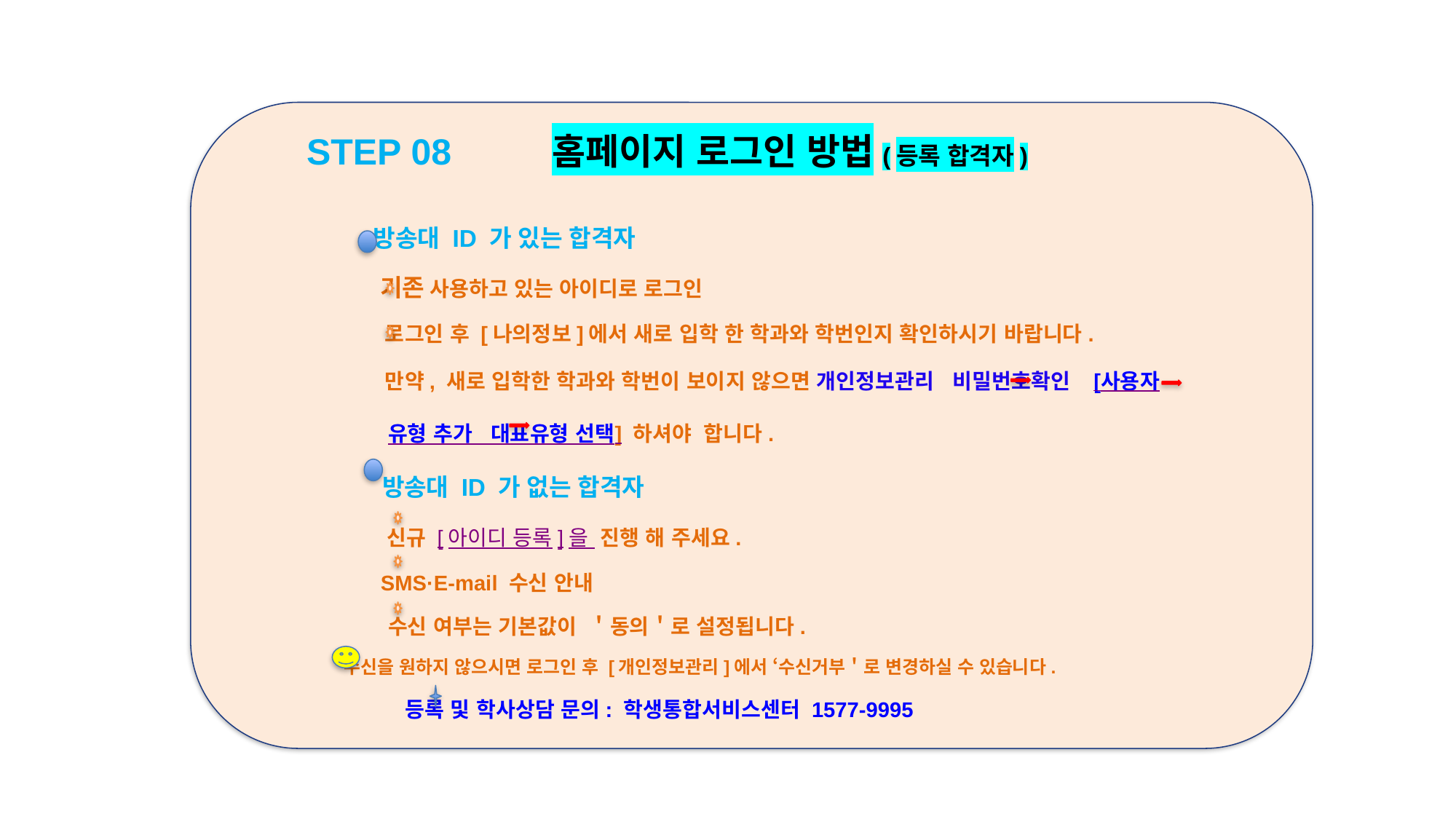

STEP 08         홈페이지 로그인 방법(등록 합격자)

                    방송대 ID 가 있는 합격자
                     기존 사용하고 있는 아이디로 로그인
                             로그인 후 [나의정보]에서 새로 입학 한 학과와 학번인지 확인하시기 바랍니다.
                             만약, 새로 입학한 학과와 학번이 보이지 않으면 개인정보관리   비밀번호확인   [사용자
                         유형 추가   대표유형 선택] 하셔야  합니다.
                        방송대 ID 가 없는 합격자
                      신규 [아이디 등록]을  진행 해 주세요.
                             SMS·E-mail 수신 안내
                         수신 여부는 기본값이  ＇동의＇로 설정됩니다.
                     수신을 원하지 않으시면 로그인 후 [개인정보관리]에서 ‘수신거부＇로 변경하실 수 있습니다.
                                 등록 및 학사상담 문의: 학생통합서비스센터 1577-9995